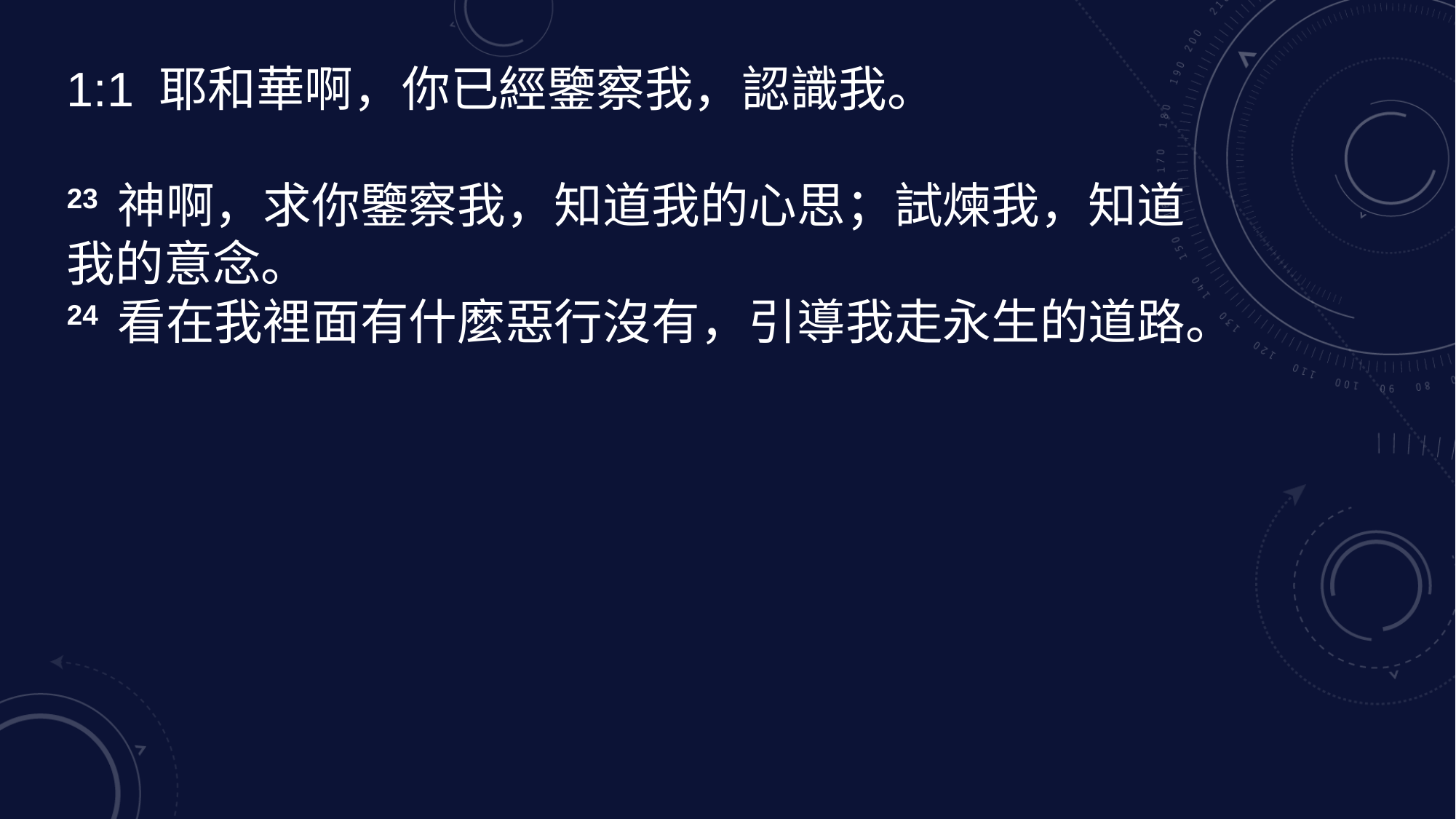

1:1 耶和華啊，你已經鑒察我，認識我。

23 神啊，求你鑒察我，知道我的心思；試煉我，知道我的意念。
24 看在我裡面有什麼惡行沒有，引導我走永生的道路。